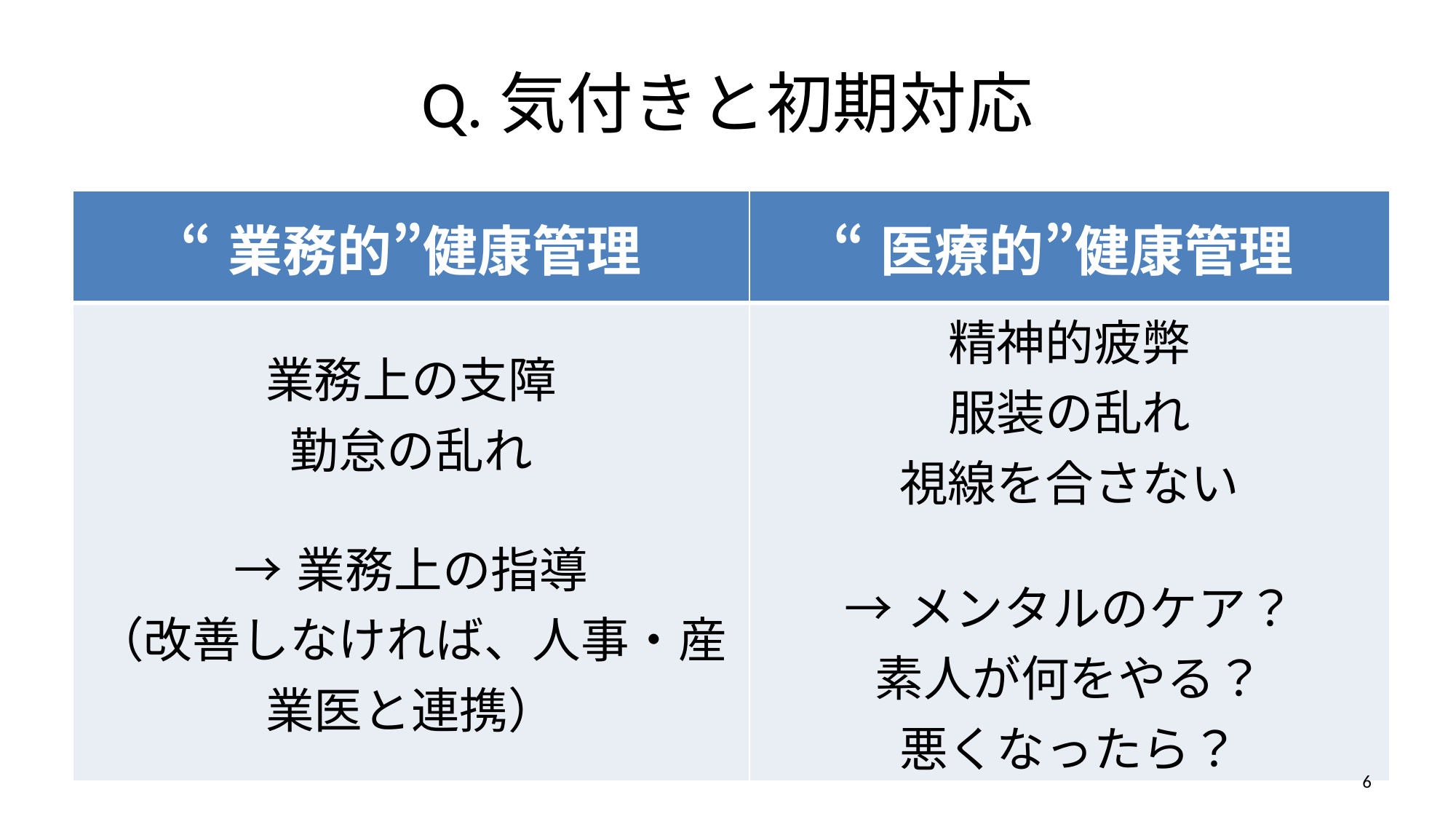

# Q.気付きと初期対応
| “業務的”健康管理 | “医療的”健康管理 |
| --- | --- |
| 業務上の支障 勤怠の乱れ →業務上の指導 （改善しなければ、人事・産業医と連携） | 精神的疲弊 服装の乱れ 視線を合さない →メンタルのケア？ 素人が何をやる？ 悪くなったら？ |
6